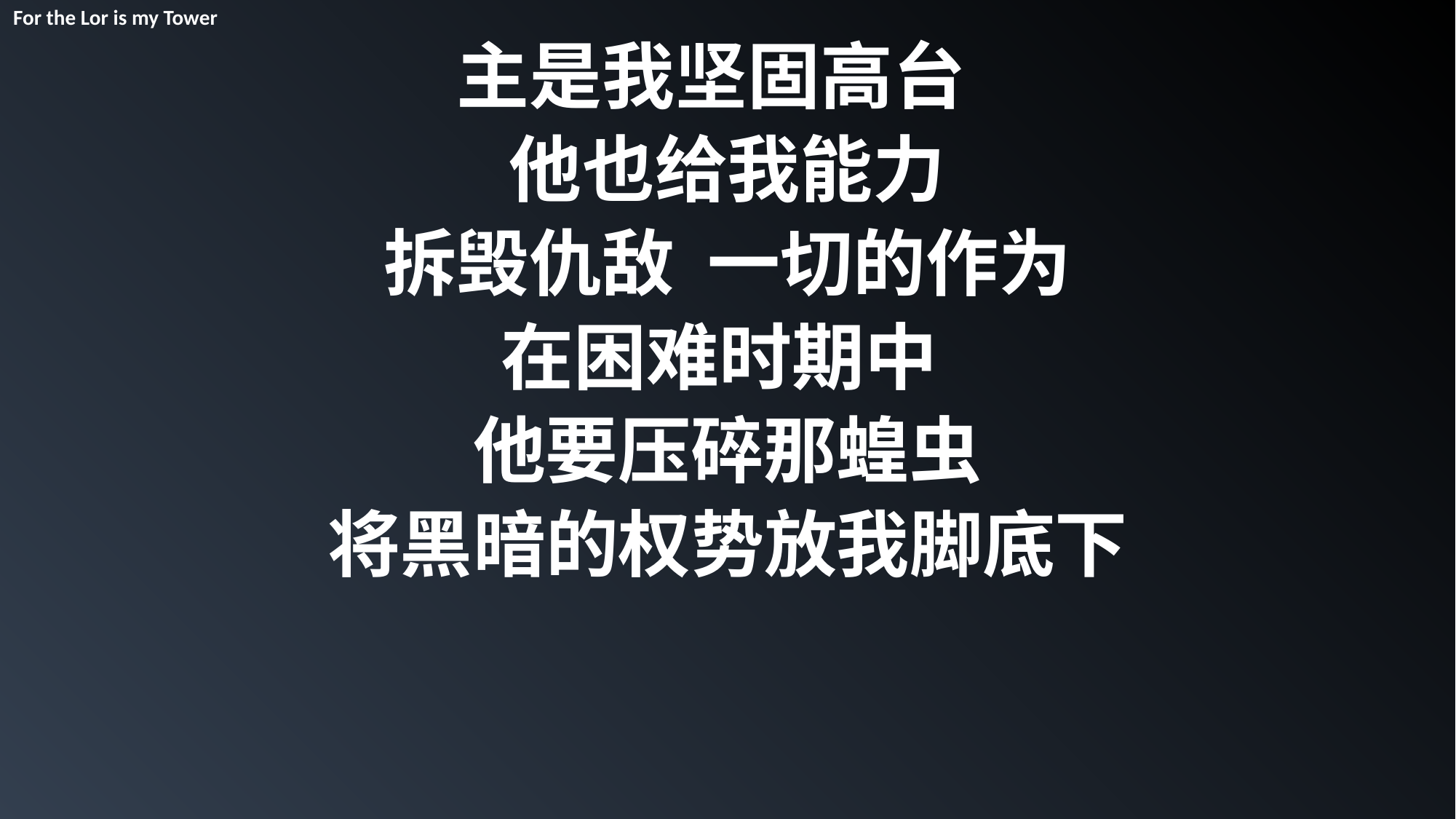

For the Lor is my Tower
主是我坚固高台
他也给我能力
拆毁仇敌  一切的作为
在困难时期中
他要压碎那蝗虫
将黑暗的权势放我脚底下